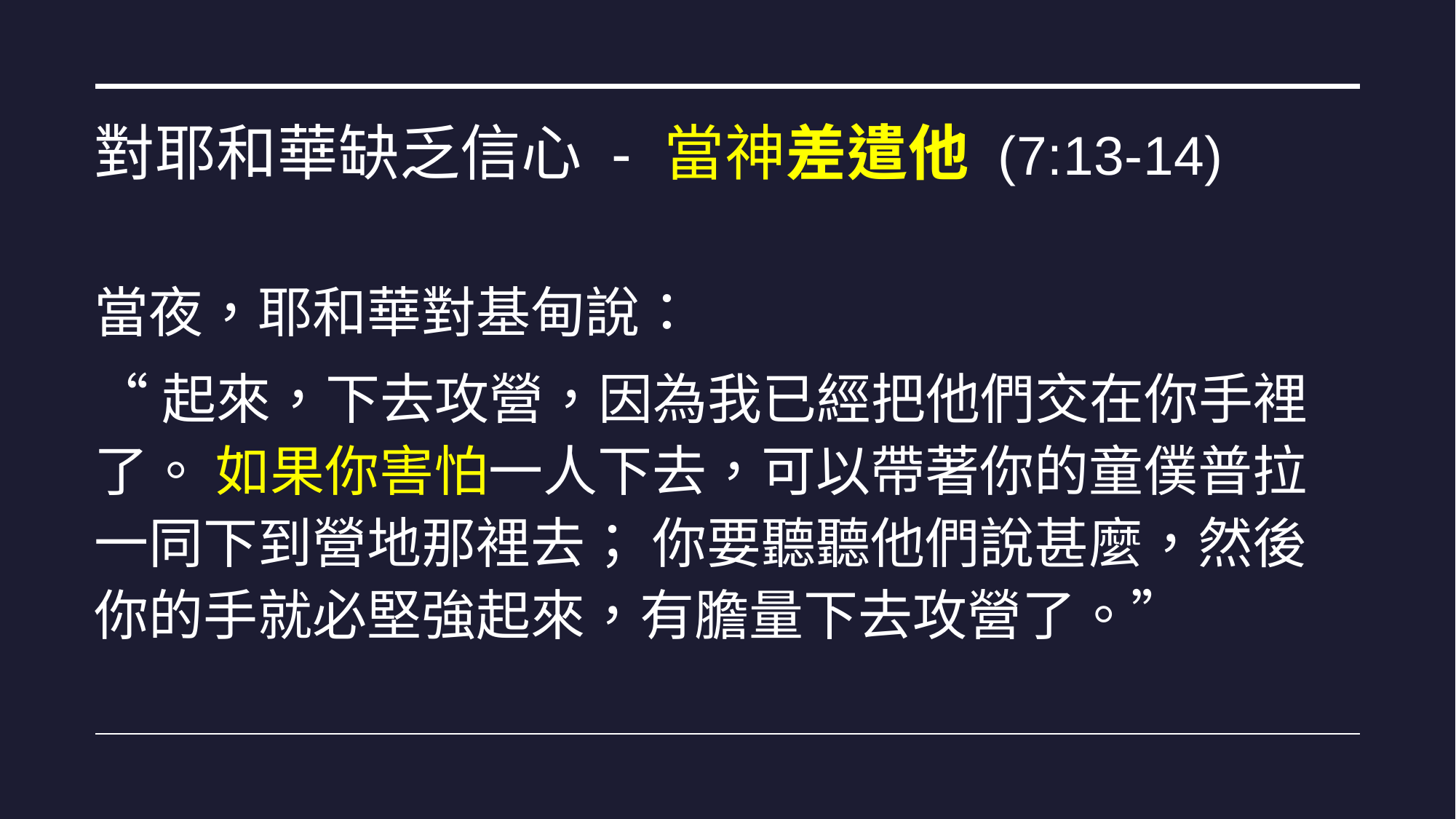

# 對耶和華缺乏信心 - 當神差遣他 (7:13-14)
當夜，耶和華對基甸說：
“起來，下去攻營，因為我已經把他們交在你手裡了。 如果你害怕一人下去，可以帶著你的童僕普拉一同下到營地那裡去； 你要聽聽他們說甚麼，然後你的手就必堅強起來，有膽量下去攻營了。”